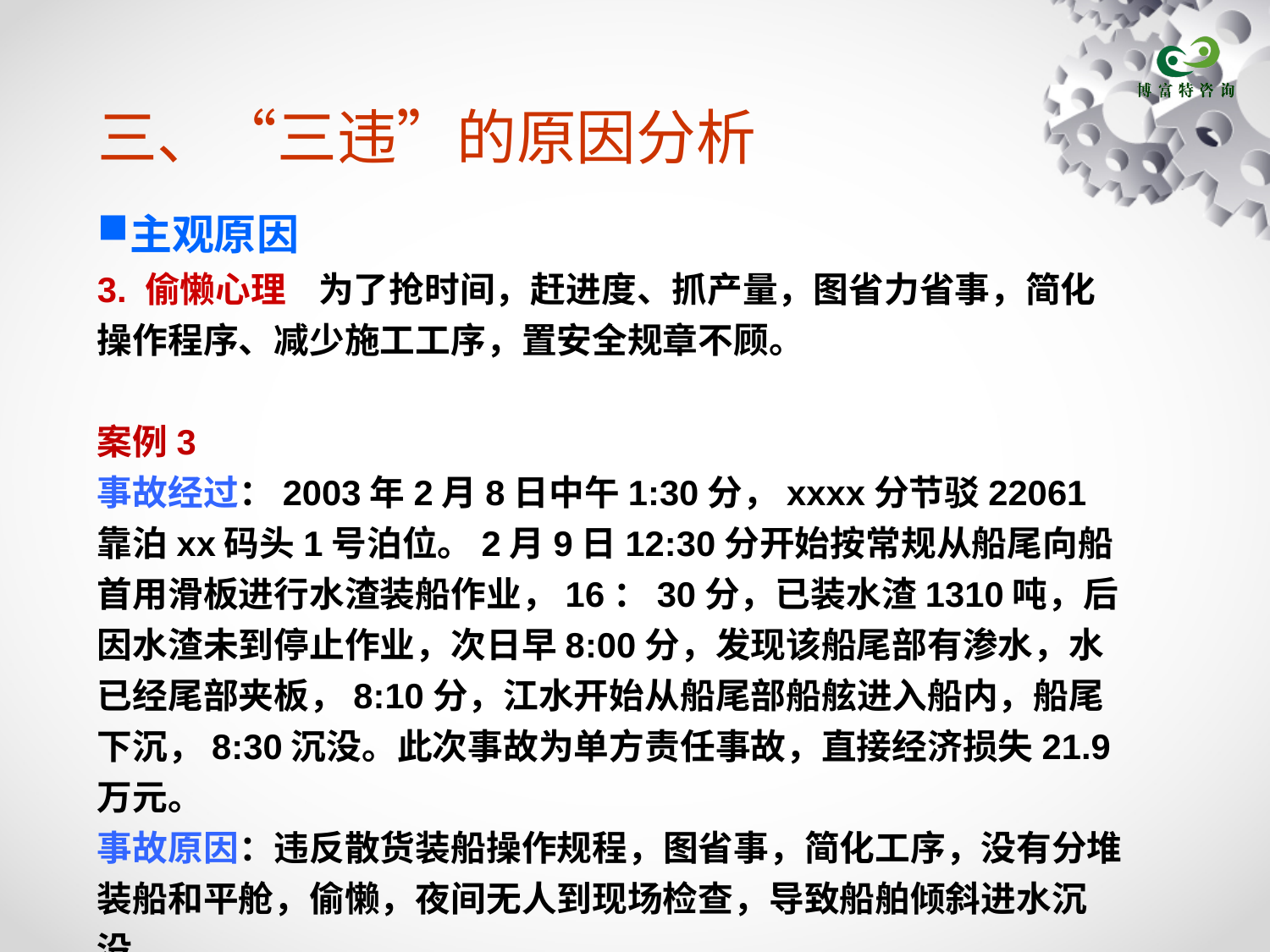

# 三、“三违”的原因分析
主观原因
3. 偷懒心理    为了抢时间，赶进度、抓产量，图省力省事，简化操作程序、减少施工工序，置安全规章不顾。

案例3
事故经过：2003年2月8日中午1:30分，xxxx分节驳22061靠泊xx码头1号泊位。2月9日12:30分开始按常规从船尾向船首用滑板进行水渣装船作业，16：30分，已装水渣1310吨，后因水渣未到停止作业，次日早8:00分，发现该船尾部有渗水，水已经尾部夹板，8:10分，江水开始从船尾部船舷进入船内，船尾下沉，8:30沉没。此次事故为单方责任事故，直接经济损失21.9万元。
事故原因：违反散货装船操作规程，图省事，简化工序，没有分堆装船和平舱，偷懒，夜间无人到现场检查，导致船舶倾斜进水沉没。